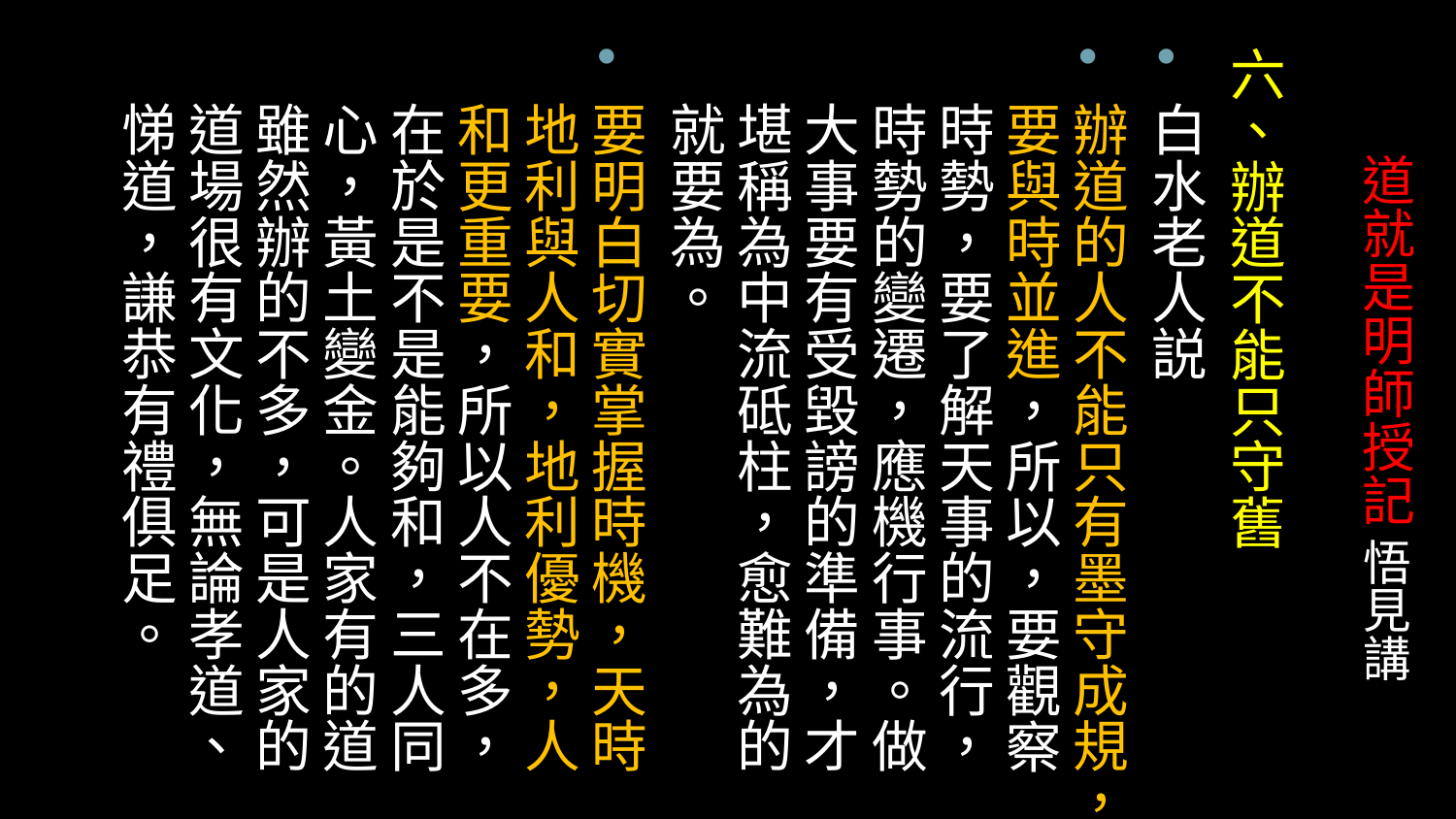

六、辦道不能只守舊
白水老人説
辦道的人不能只有墨守成規，要與時並進，所以，要觀察時勢，要了解天事的流行，時勢的變遷，應機行事。做大事要有受毀謗的準備，才堪稱為中流砥柱，愈難為的就要為。
要明白切實掌握時機，天時地利與人和，地利優勢，人和更重要，所以人不在多，在於是不是能夠和，三人同心，黃土變金。人家有的道雖然辦的不多，可是人家的道場很有文化，無論孝道、悌道，謙恭有禮俱足。

# 道就是明師授記 悟見講